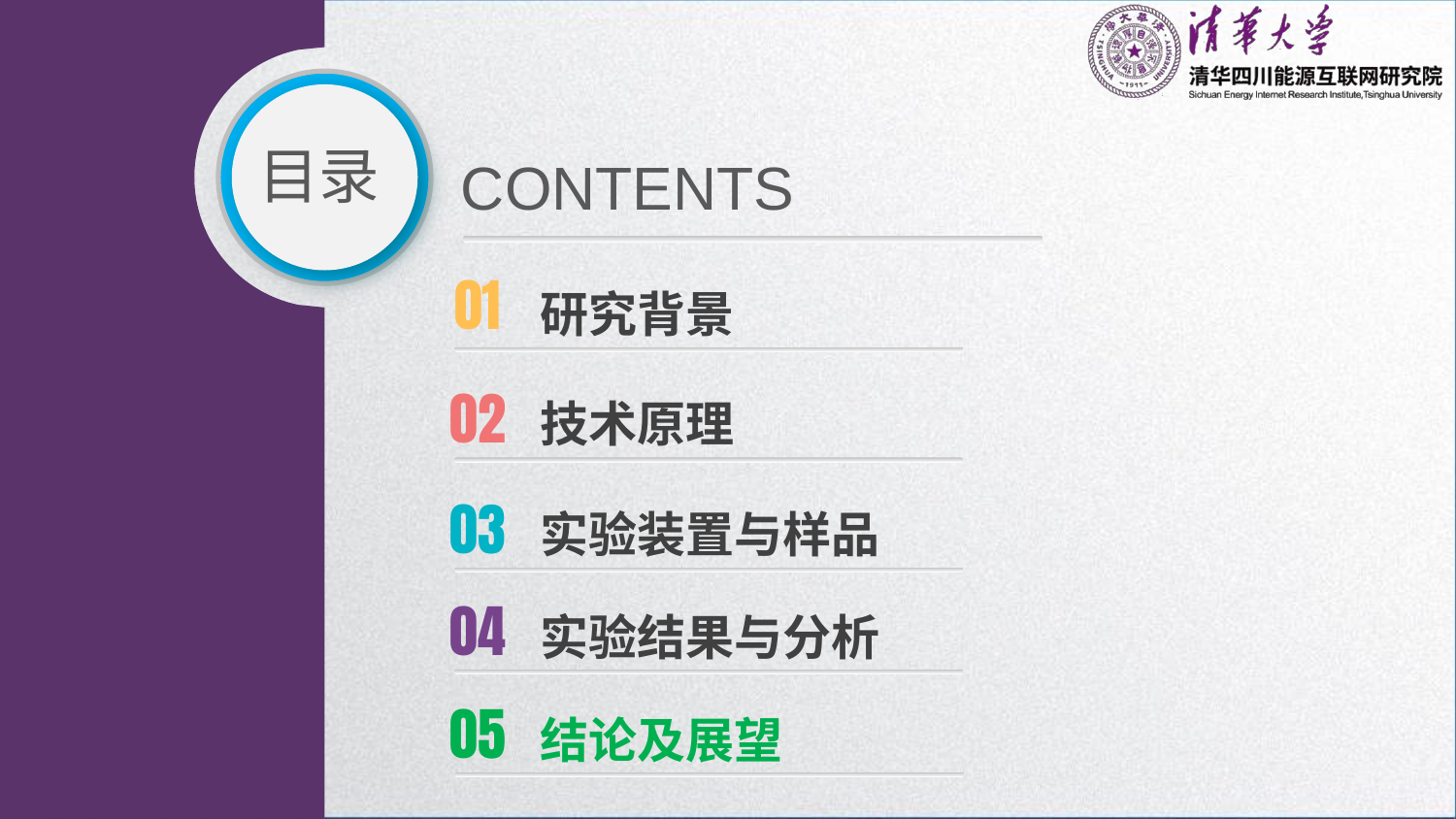

目录
CONTENTS

01
研究背景

02
技术原理

03
实验装置与样品

04
实验结果与分析

05
结论及展望